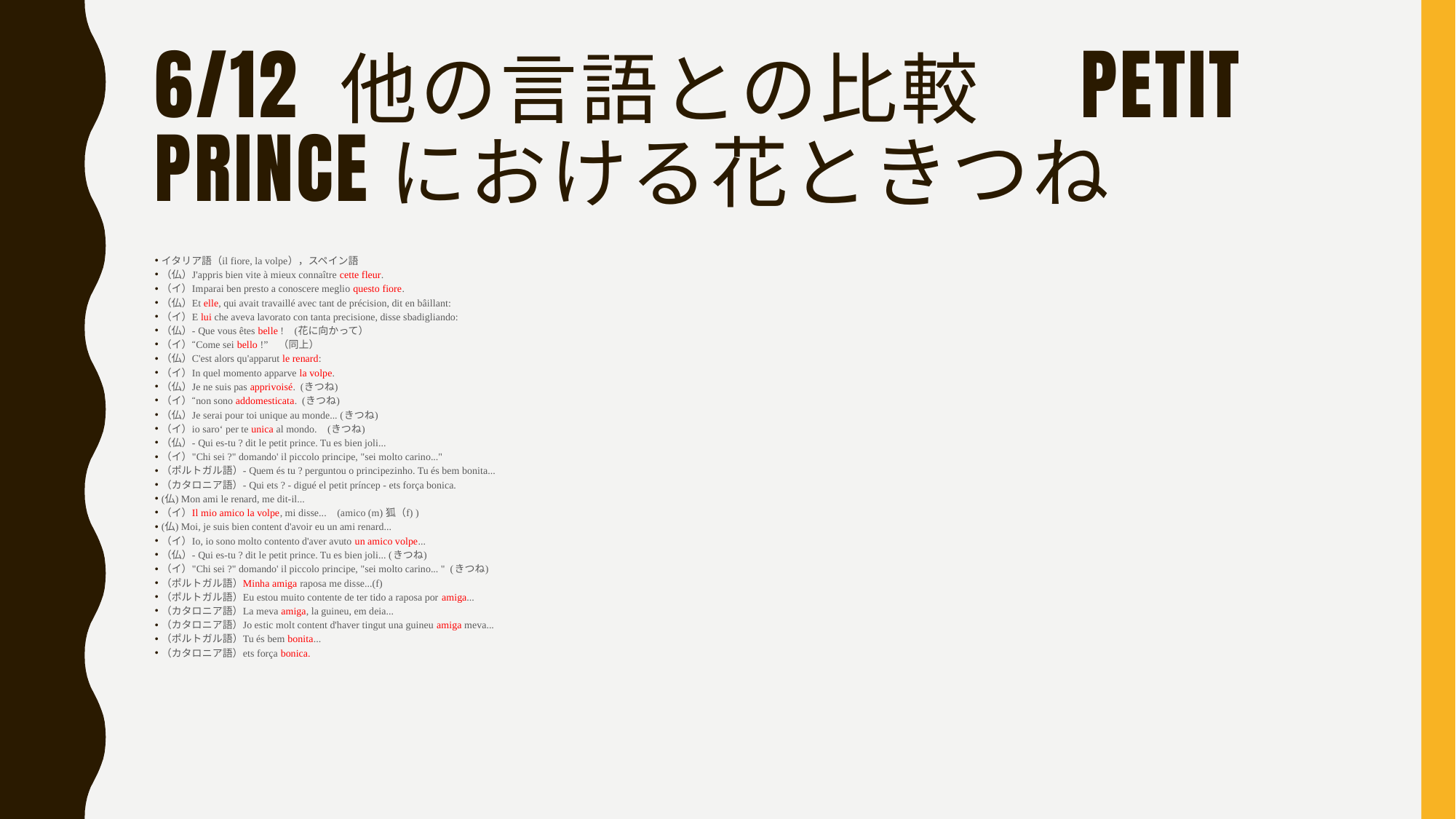

# 6/12 他の言語との比較　Petit Princeにおける花ときつね
イタリア語（il fiore, la volpe），スペイン語
（仏）J'appris bien vite à mieux connaître cette fleur.
（イ）Imparai ben presto a conoscere meglio questo fiore.
（仏）Et elle, qui avait travaillé avec tant de précision, dit en bâillant:
（イ）E lui che aveva lavorato con tanta precisione, disse sbadigliando:
（仏）- Que vous êtes belle !　(花に向かって）
（イ）“Come sei bello !”　（同上）
（仏）C'est alors qu'apparut le renard:
（イ）In quel momento apparve la volpe.
（仏）Je ne suis pas apprivoisé.  (きつね)
（イ）“non sono addomesticata.  (きつね)
（仏）Je serai pour toi unique au monde... (きつね)
（イ）io saro‘ per te unica al mondo.　(きつね)
（仏）- Qui es-tu ? dit le petit prince. Tu es bien joli...
（イ）"Chi sei ?" domando' il piccolo principe, "sei molto carino..."
（ポルトガル語）- Quem és tu ? perguntou o principezinho. Tu és bem bonita...
（カタロニア語）- Qui ets ? - digué el petit príncep - ets força bonica.
(仏) Mon ami le renard, me dit-il...
（イ）Il mio amico la volpe, mi disse...　(amico (m) 狐（f) )
(仏) Moi, je suis bien content d'avoir eu un ami renard...
（イ）Io, io sono molto contento d'aver avuto un amico volpe...
（仏）- Qui es-tu ? dit le petit prince. Tu es bien joli... (きつね)
（イ）"Chi sei ?" domando' il piccolo principe, "sei molto carino... "  (きつね)
（ポルトガル語）Minha amiga raposa me disse...(f)
（ポルトガル語）Eu estou muito contente de ter tido a raposa por amiga...
（カタロニア語）La meva amiga, la guineu, em deia...
（カタロニア語）Jo estic molt content d'haver tingut una guineu amiga meva...
（ポルトガル語）Tu és bem bonita...
（カタロニア語）ets força bonica.